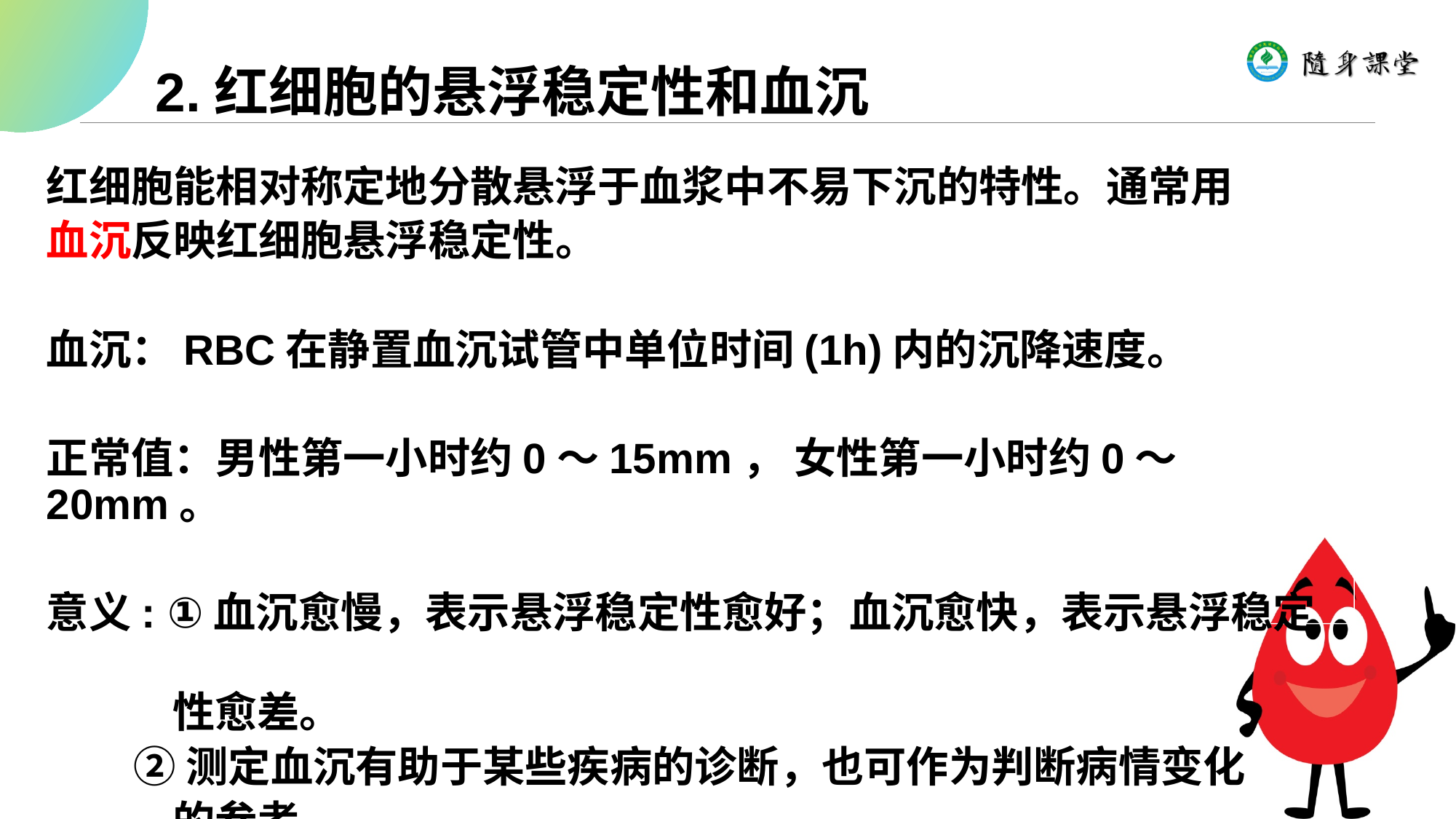

2.红细胞的悬浮稳定性和血沉

红细胞能相对称定地分散悬浮于血浆中不易下沉的特性。通常用
血沉反映红细胞悬浮稳定性。

血沉：RBC在静置血沉试管中单位时间(1h)内的沉降速度。

正常值：男性第一小时约0～15mm， 女性第一小时约0～20mm。

意义: ①血沉愈慢，表示悬浮稳定性愈好；血沉愈快，表示悬浮稳定
            性愈差。
         ②测定血沉有助于某些疾病的诊断，也可作为判断病情变化
            的参考